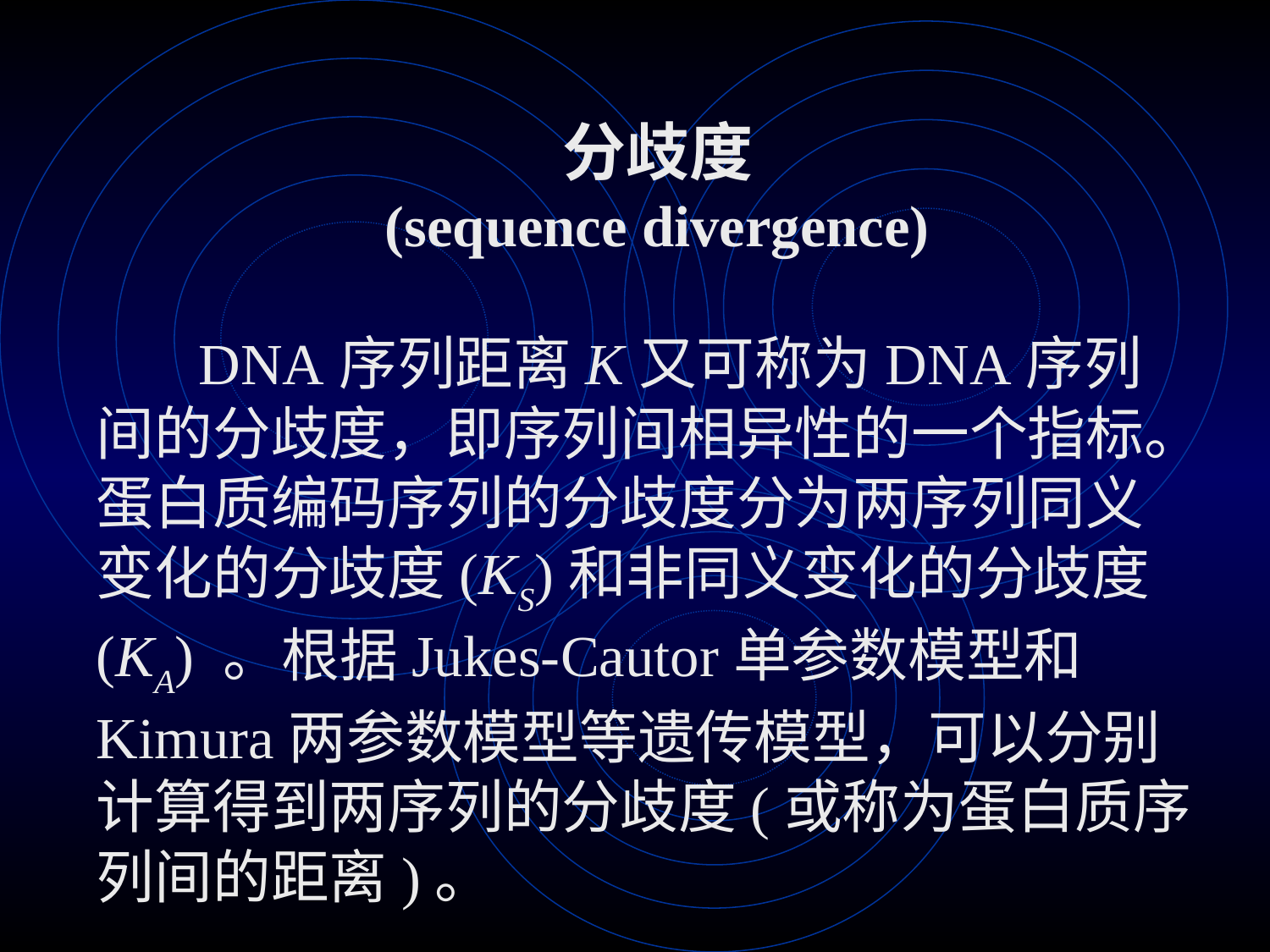

分歧度
(sequence divergence)
       DNA序列距离K又可称为DNA序列间的分歧度，即序列间相异性的一个指标。蛋白质编码序列的分歧度分为两序列同义变化的分歧度(KS)和非同义变化的分歧度(KA) 。根据Jukes-Cautor单参数模型和Kimura两参数模型等遗传模型，可以分别计算得到两序列的分歧度(或称为蛋白质序列间的距离)。